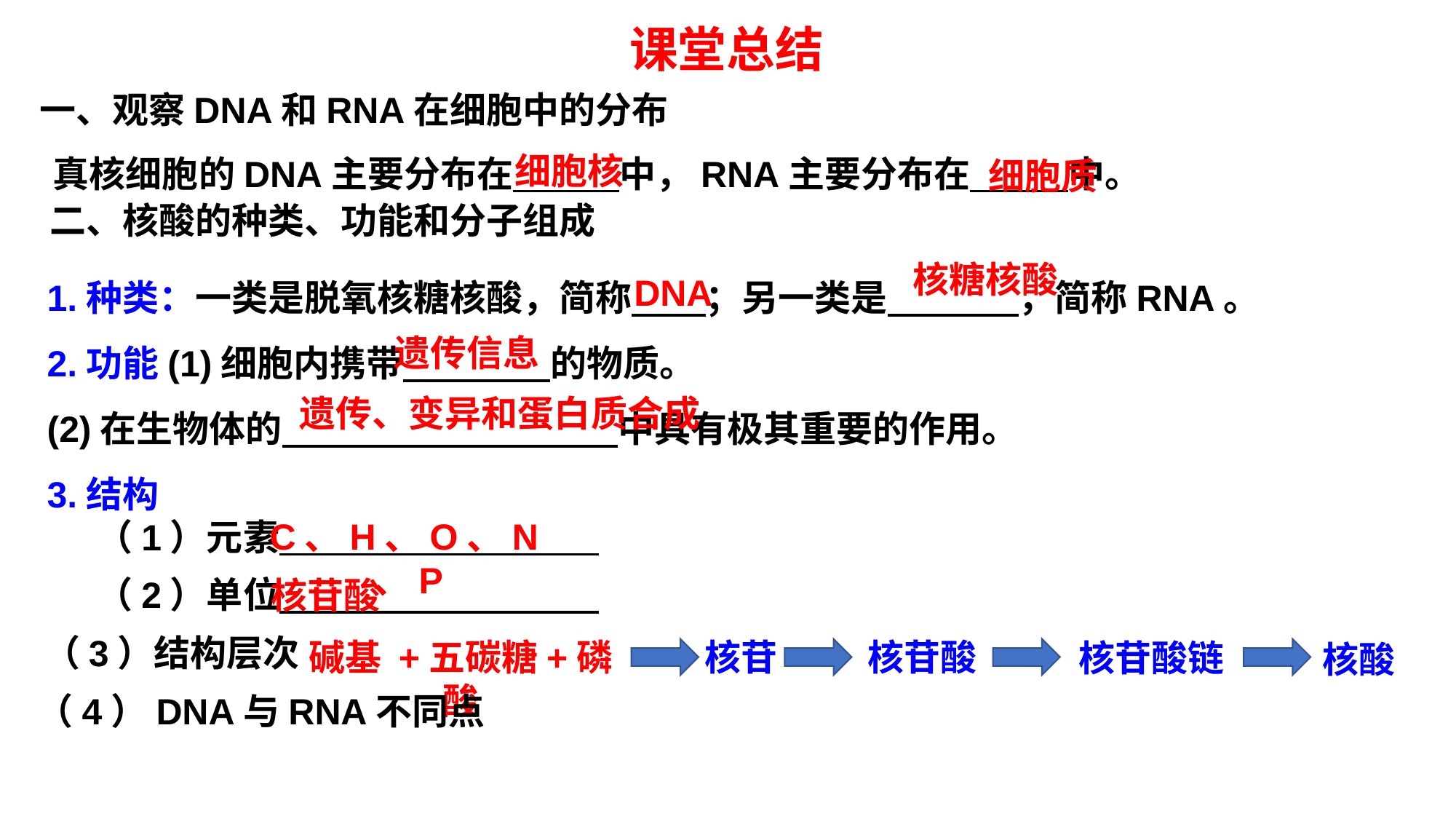

课堂总结
一、观察DNA和RNA在细胞中的分布
细胞核
细胞质
真核细胞的DNA主要分布在             中，RNA主要分布在            中。
二、核酸的种类、功能和分子组成
1.种类：一类是脱氧核糖核酸，简称         ；另一类是                ，简称RNA。
2.功能(1)细胞内携带                  的物质。
(2)在生物体的                                         中具有极其重要的作用。
3.结构
核糖核酸
DNA
遗传信息
遗传、变异和蛋白质合成
C、H、O、N、P
（1）元素
（2）单位
核苷酸

（3）结构层次
碱基 +五碳糖+磷酸
核苷
核苷酸
核苷酸链
核酸
（4）DNA与RNA不同点